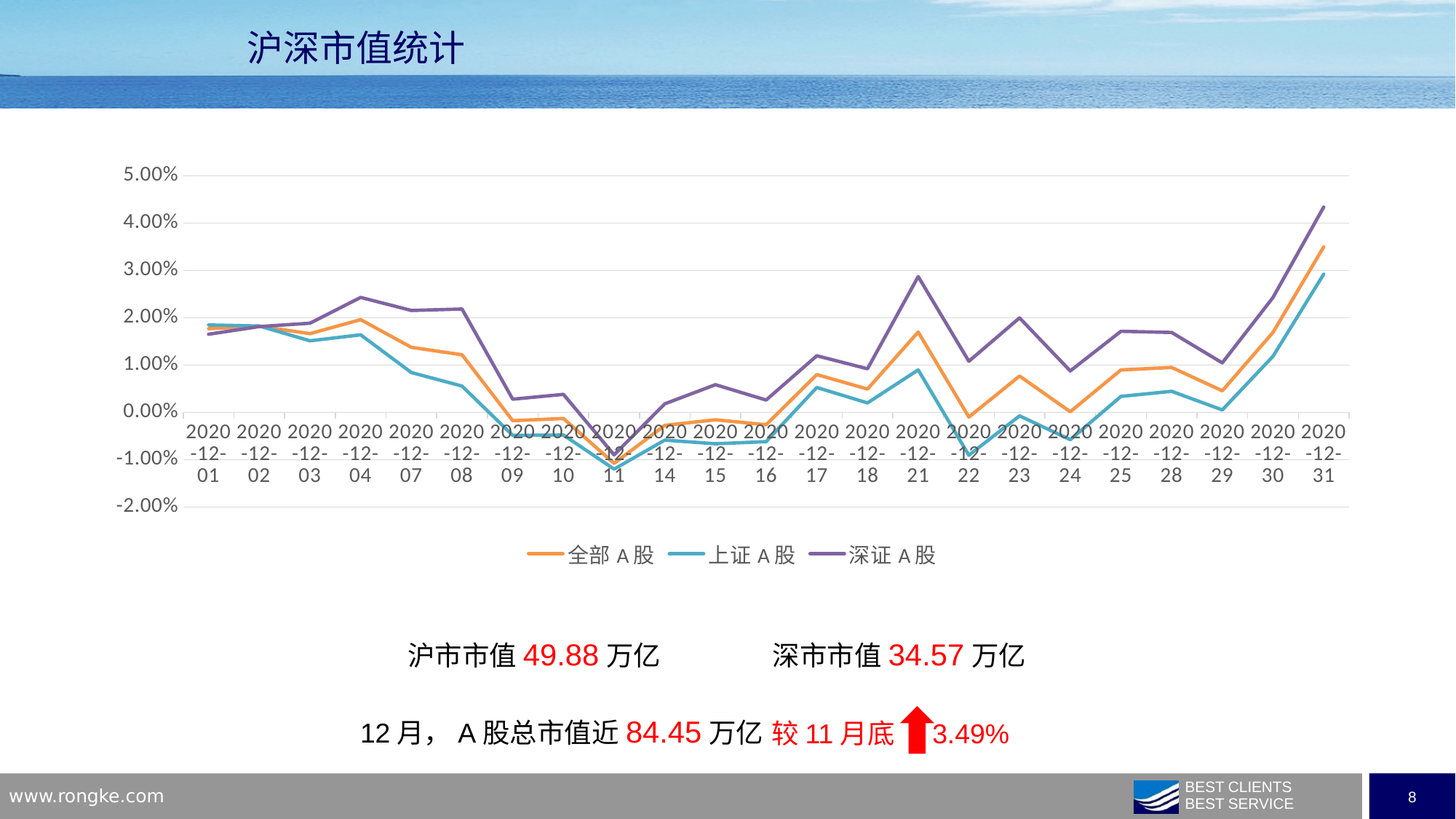

沪深市值统计

### Chart

| Category | 全部A股 | 上证A股 | 深证A股 |
|---|---|---|---|
| 44166 | 0.017664206337859145 | 0.018458232330251345 | 0.016502732604618098 |
| 44167 | 0.01818851055163173 | 0.0182380635057362 | 0.018116026205849955 |
| 44168 | 0.016622195460925804 | 0.015116434070366669 | 0.018824771095003134 |
| 44169 | 0.019582311532358787 | 0.016372379822998884 | 0.02427768851202261 |
| 44172 | 0.013731209342145556 | 0.008401034222161652 | 0.021528004982049875 |
| 44173 | 0.012156994660130094 | 0.005543731703331112 | 0.021830646768442596 |
| 44174 | -0.0017755964962391513 | -0.004882649090658386 | 0.0027692924756639314 |
| 44175 | -0.0013115127375147306 | -0.004798853270906789 | 0.0037896482663009046 |
| 44176 | -0.010789767047579946 | -0.012015215019249625 | -0.008997224178475038 |
| 44179 | -0.0027633165668577986 | -0.005875574899470326 | 0.0017891871786506197 |
| 44180 | -0.0015835759506346303 | -0.0066497848696418504 | 0.0058270990687376845 |
| 44181 | -0.0026323029281557497 | -0.00620301606576501 | 0.002590812634833961 |
| 44182 | 0.007968712078055828 | 0.005242722520385268 | 0.011956195231844546 |
| 44183 | 0.0049057239891794335 | 0.001974990136101251 | 0.009192700010224542 |
| 44186 | 0.016967200954534967 | 0.008958387790024558 | 0.02868221559406514 |
| 44187 | -0.001010781545767614 | -0.009077320846041181 | 0.010788672886732797 |
| 44188 | 0.007652715228108065 | -0.0007558087129746482 | 0.019952412953991416 |
| 44189 | 0.00011208613799795764 | -0.005786970245741041 | 0.008741021596389675 |
| 44190 | 0.00894675675150114 | 0.0033579727074062315 | 0.01712183657279942 |
| 44193 | 0.009483824979709343 | 0.004432001038280342 | 0.016873458151874576 |
| 44194 | 0.004537646069225909 | 0.0004959793415513225 | 0.010449656239796656 |
| 44195 | 0.016891931201539645 | 0.011847734702657098 | 0.024270407214803003 |
| 44196 | 0.03495374977420185 | 0.029197087890378448 | 0.04337439548768285 |
沪市市值49.88万亿
深市市值34.57万亿

12月，A股总市值近84.45万亿
  较11月底     3.49%